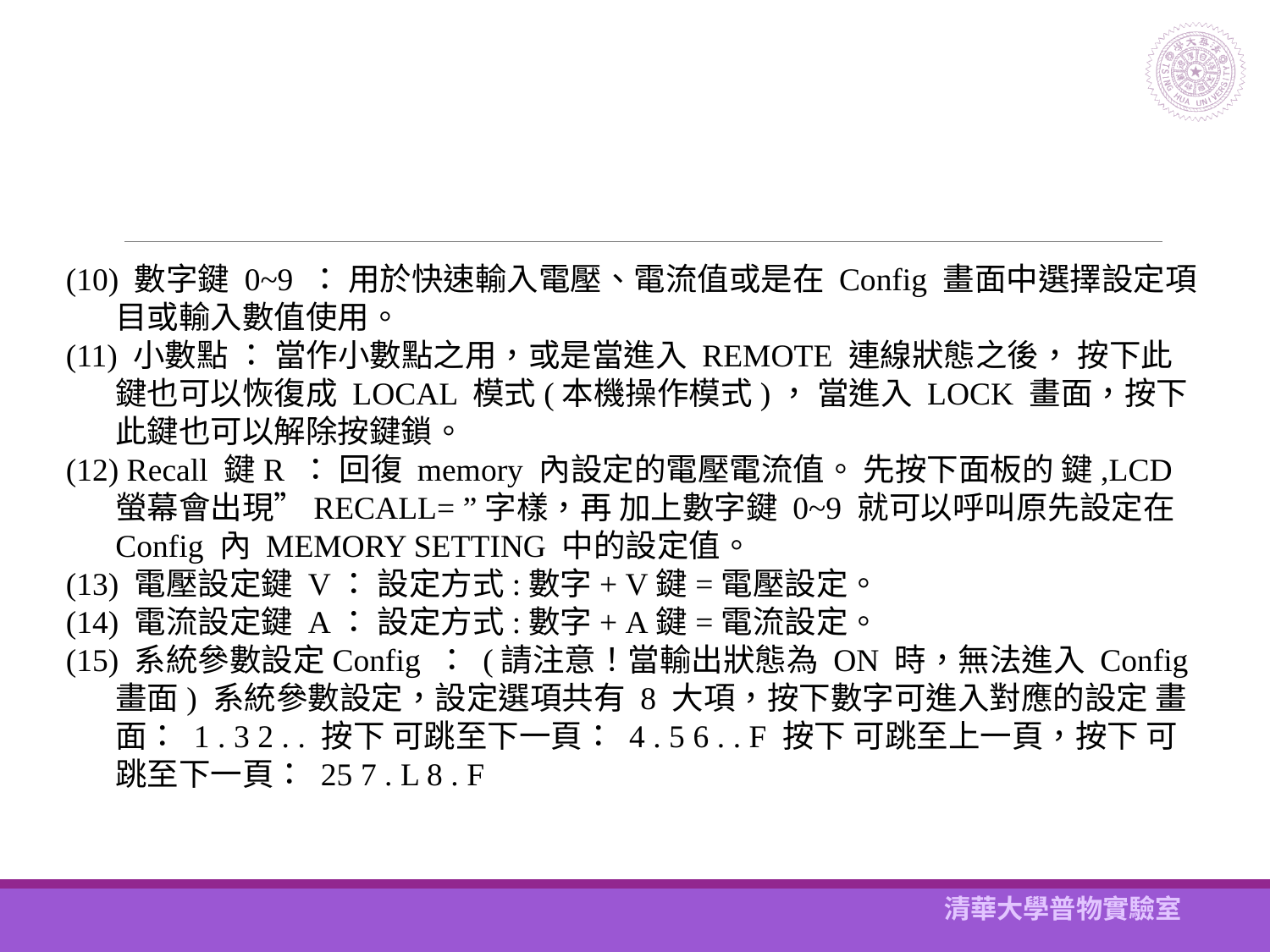

#
(10) 數字鍵 0~9 ： 用於快速輸入電壓、電流值或是在 Config 畫面中選擇設定項 目或輸入數值使用。
(11) 小數點 ： 當作小數點之用，或是當進入 REMOTE 連線狀態之後， 按下此鍵也可以恢復成 LOCAL 模式(本機操作模式)， 當進入 LOCK 畫面，按下此鍵也可以解除按鍵鎖。
(12) Recall 鍵R ： 回復 memory 內設定的電壓電流值。 先按下面板的 鍵,LCD 螢幕會出現”RECALL= ”字樣，再 加上數字鍵 0~9 就可以呼叫原先設定在 Config 內 MEMORY SETTING 中的設定值。
(13) 電壓設定鍵 V： 設定方式:數字+ V鍵=電壓設定。
(14) 電流設定鍵 A： 設定方式:數字+ A鍵=電流設定。
(15) 系統參數設定Config ： (請注意！當輸出狀態為 ON 時，無法進入 Config 畫面) 系統參數設定，設定選項共有 8 大項，按下數字可進入對應的設定 畫面： 1 . 3 2 . . 按下 可跳至下一頁： 4 . 5 6 . . F 按下 可跳至上一頁，按下 可跳至下一頁： 25 7 . L 8 . F